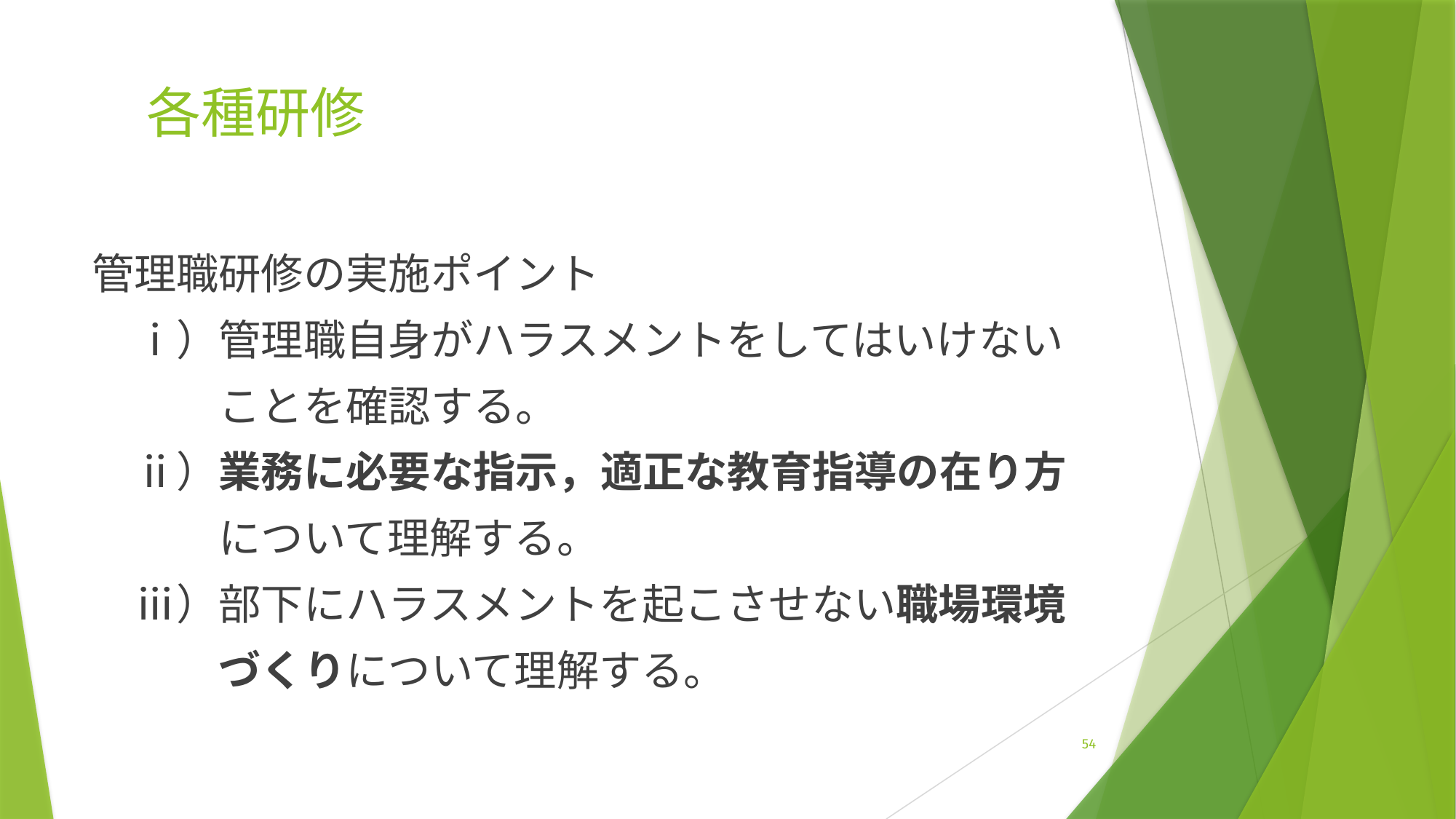

# 各種研修

管理職研修の実施ポイント
　ⅰ）管理職自身がハラスメントをしてはいけない
　　　ことを確認する。
　ⅱ）業務に必要な指示，適正な教育指導の在り方
　　　について理解する。
　ⅲ）部下にハラスメントを起こさせない職場環境
　　　づくりについて理解する。
54